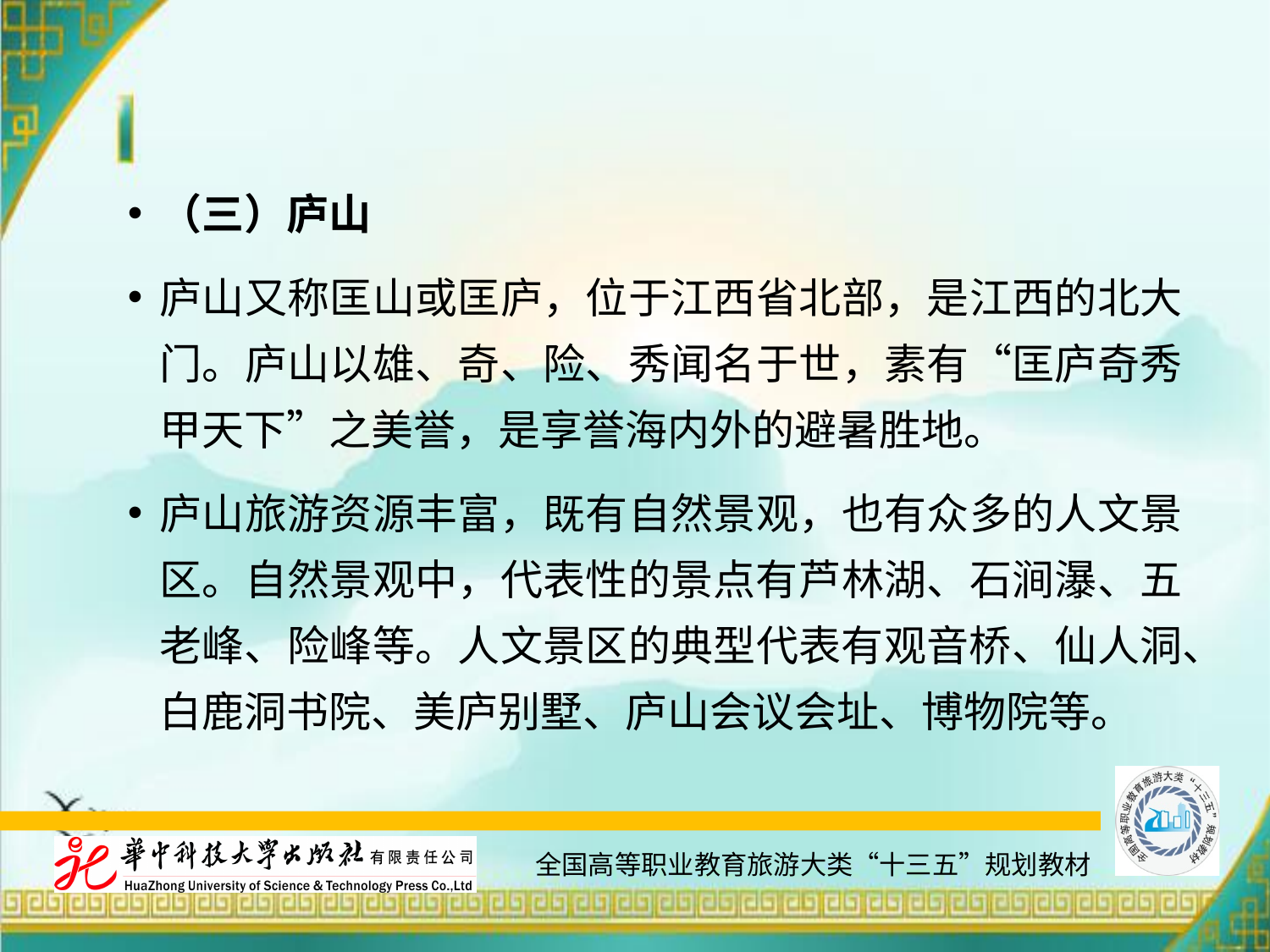

#
（三）庐山
庐山又称匡山或匡庐，位于江西省北部，是江西的北大门。庐山以雄、奇、险、秀闻名于世，素有“匡庐奇秀甲天下”之美誉，是享誉海内外的避暑胜地。
庐山旅游资源丰富，既有自然景观，也有众多的人文景区。自然景观中，代表性的景点有芦林湖、石涧瀑、五老峰、险峰等。人文景区的典型代表有观音桥、仙人洞、白鹿洞书院、美庐别墅、庐山会议会址、博物院等。